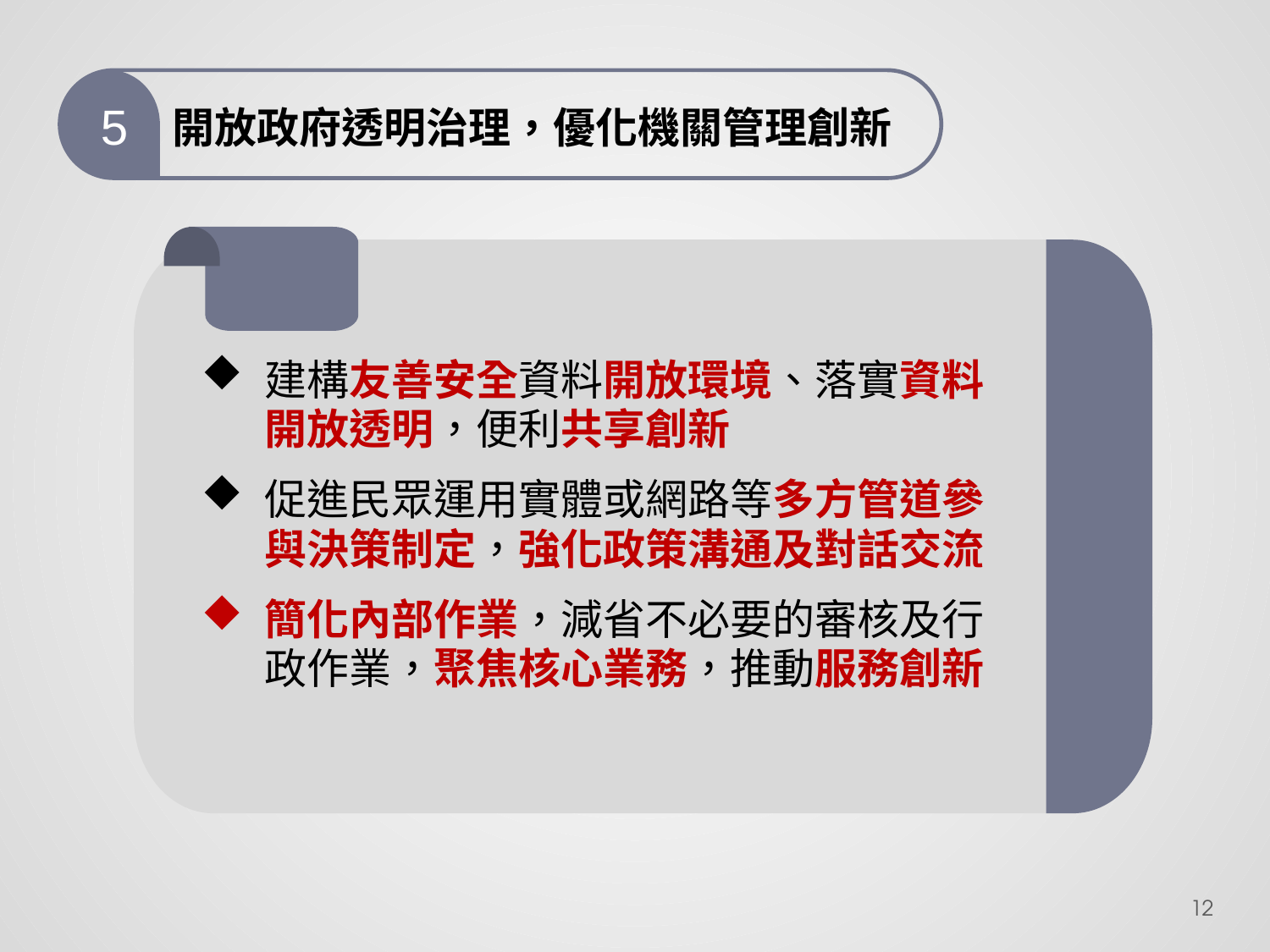

5
開放政府透明治理，優化機關管理創新

建構友善安全資料開放環境、落實資料開放透明，便利共享創新
促進民眾運用實體或網路等多方管道參與決策制定，強化政策溝通及對話交流
簡化內部作業，減省不必要的審核及行政作業，聚焦核心業務，推動服務創新
12